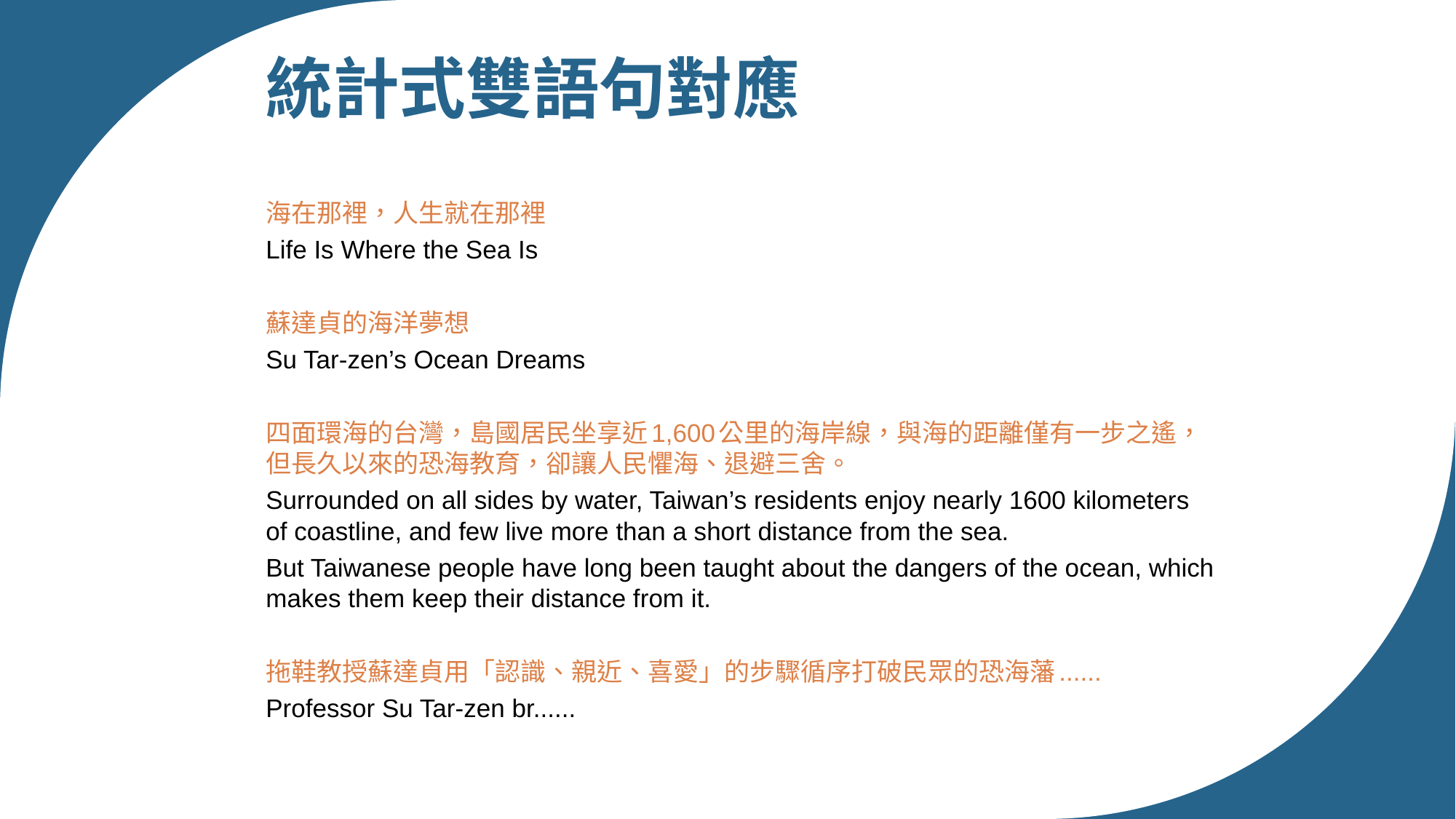

# 統計式雙語句對應
海在那裡，人生就在那裡
Life Is Where the Sea Is

蘇達貞的海洋夢想
Su Tar-zen’s Ocean Dreams

四面環海的台灣，島國居民坐享近1,600公里的海岸線，與海的距離僅有一步之遙，但長久以來的恐海教育，卻讓人民懼海、退避三舍。
Surrounded on all sides by water, Taiwan’s residents enjoy nearly 1600 kilometers of coastline, and few live more than a short distance from the sea.
But Taiwanese people have long been taught about the dangers of the ocean, which makes them keep their distance from it.

拖鞋教授蘇達貞用「認識、親近、喜愛」的步驟循序打破民眾的恐海藩......
Professor Su Tar-zen br......